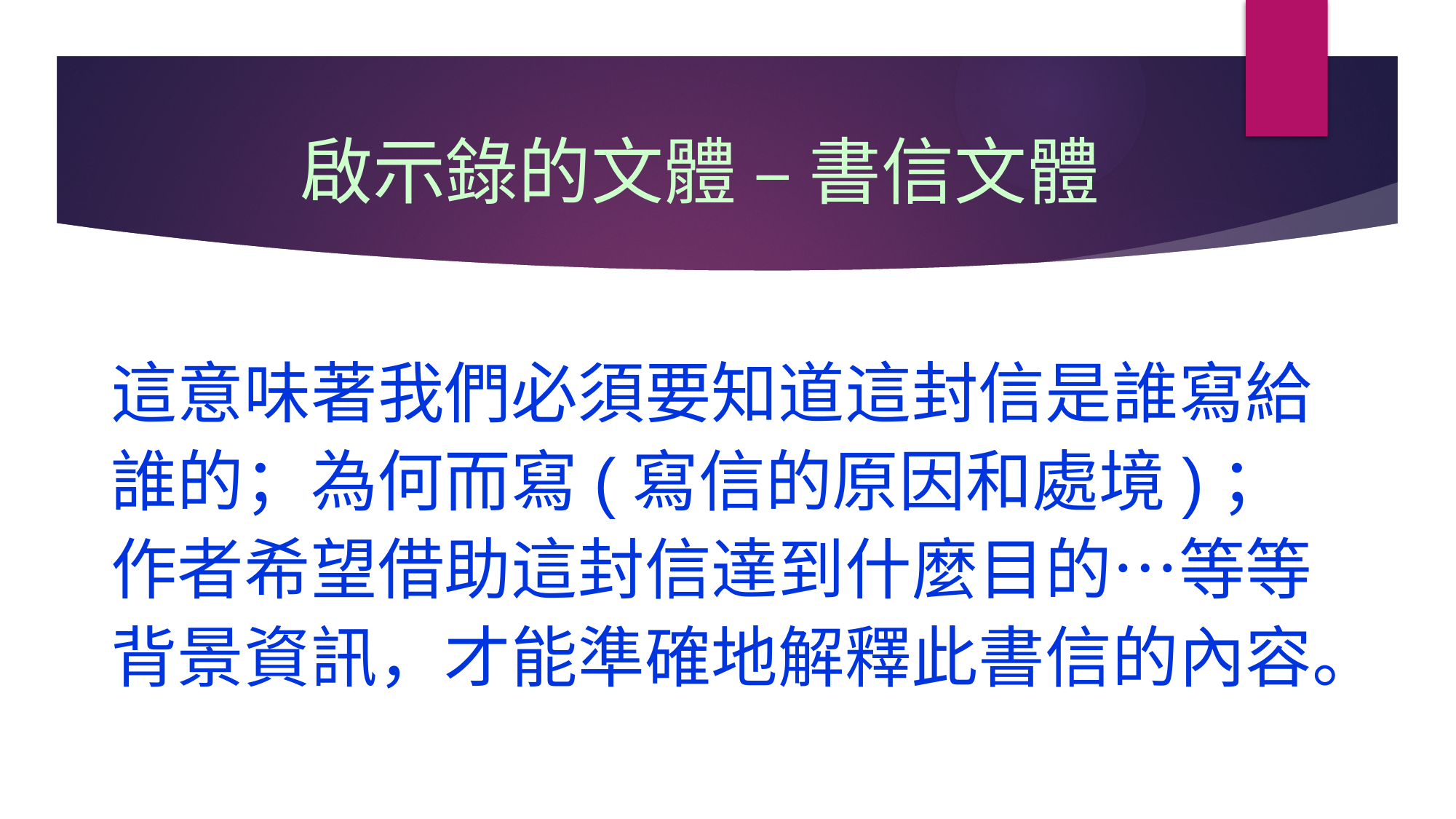

# 啟示錄的文體 – 書信文體
這意味著我們必須要知道這封信是誰寫給誰的；為何而寫(寫信的原因和處境)；作者希望借助這封信達到什麼目的…等等背景資訊，才能準確地解釋此書信的內容。